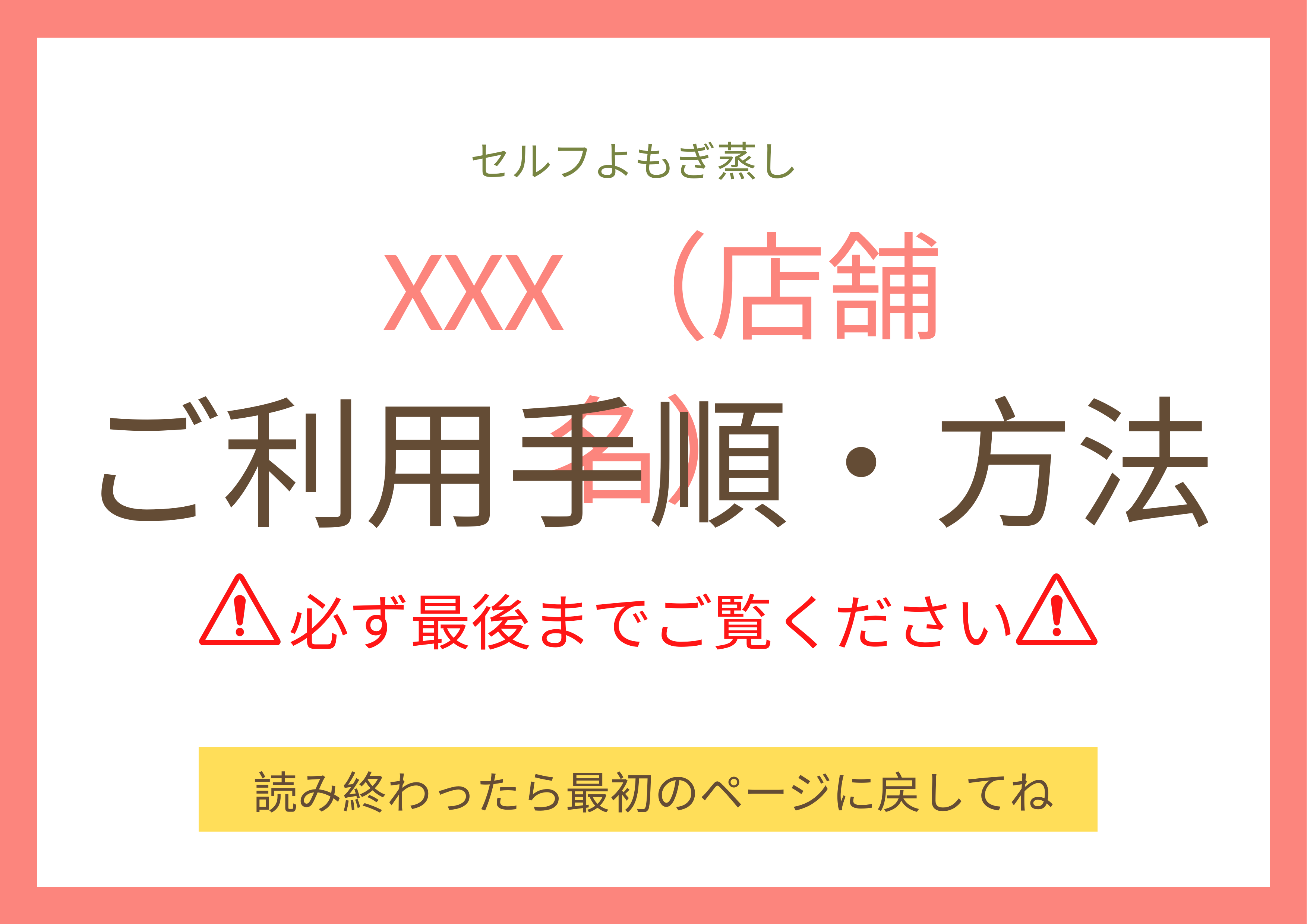

セルフよもぎ蒸し
XXX（店舗名）
ご利用手順・方法
必ず最後までご覧ください

読み終わったら最初のページに戻してね